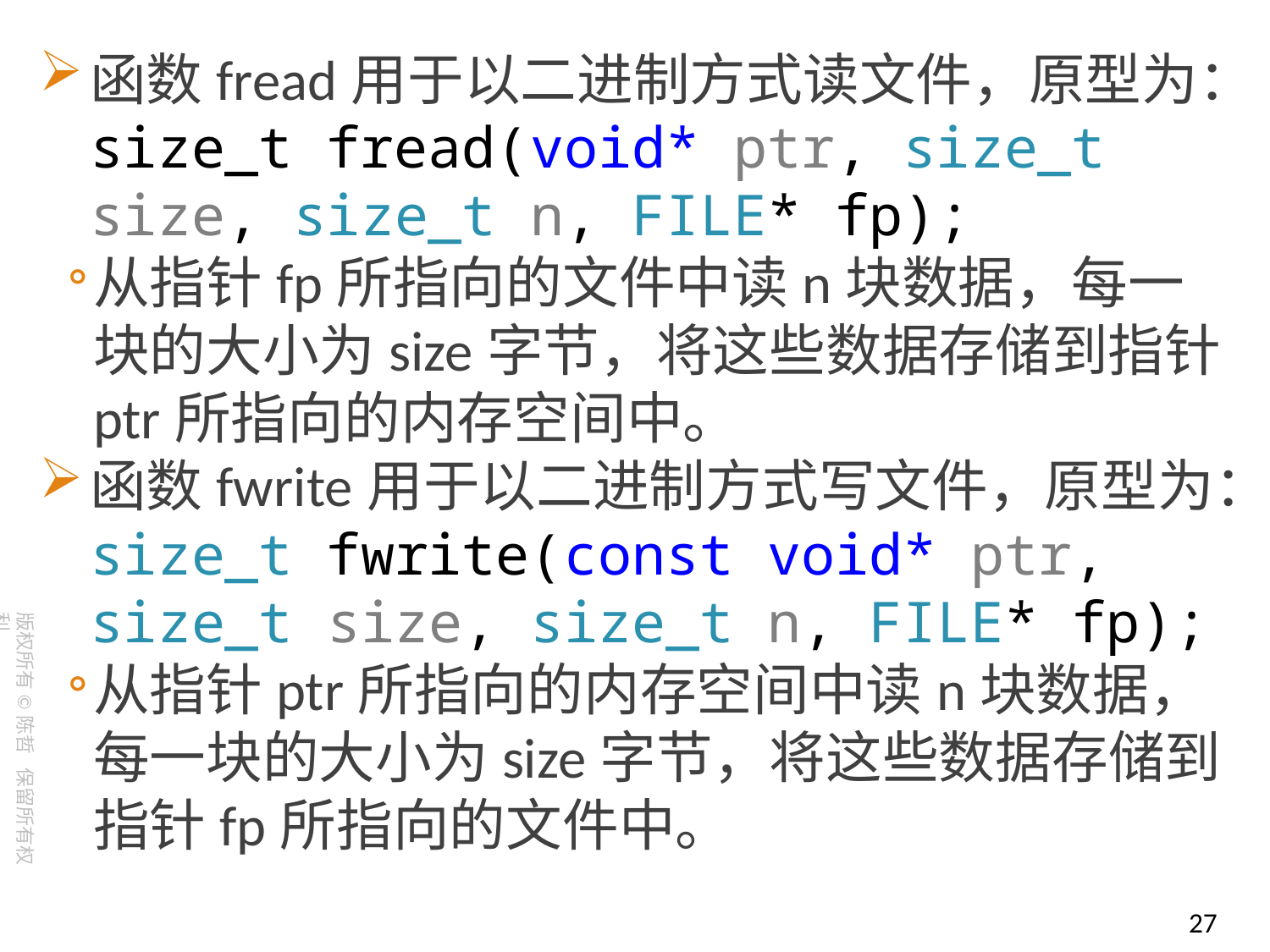

函数fread用于以二进制方式读文件，原型为：
size_t fread(void* ptr, size_t size, size_t n, FILE* fp);
从指针fp所指向的文件中读n块数据，每一块的大小为size字节，将这些数据存储到指针ptr所指向的内存空间中。
函数fwrite用于以二进制方式写文件，原型为：
size_t fwrite(const void* ptr, size_t size, size_t n, FILE* fp);
从指针ptr所指向的内存空间中读n块数据，每一块的大小为size字节，将这些数据存储到指针fp所指向的文件中。
27